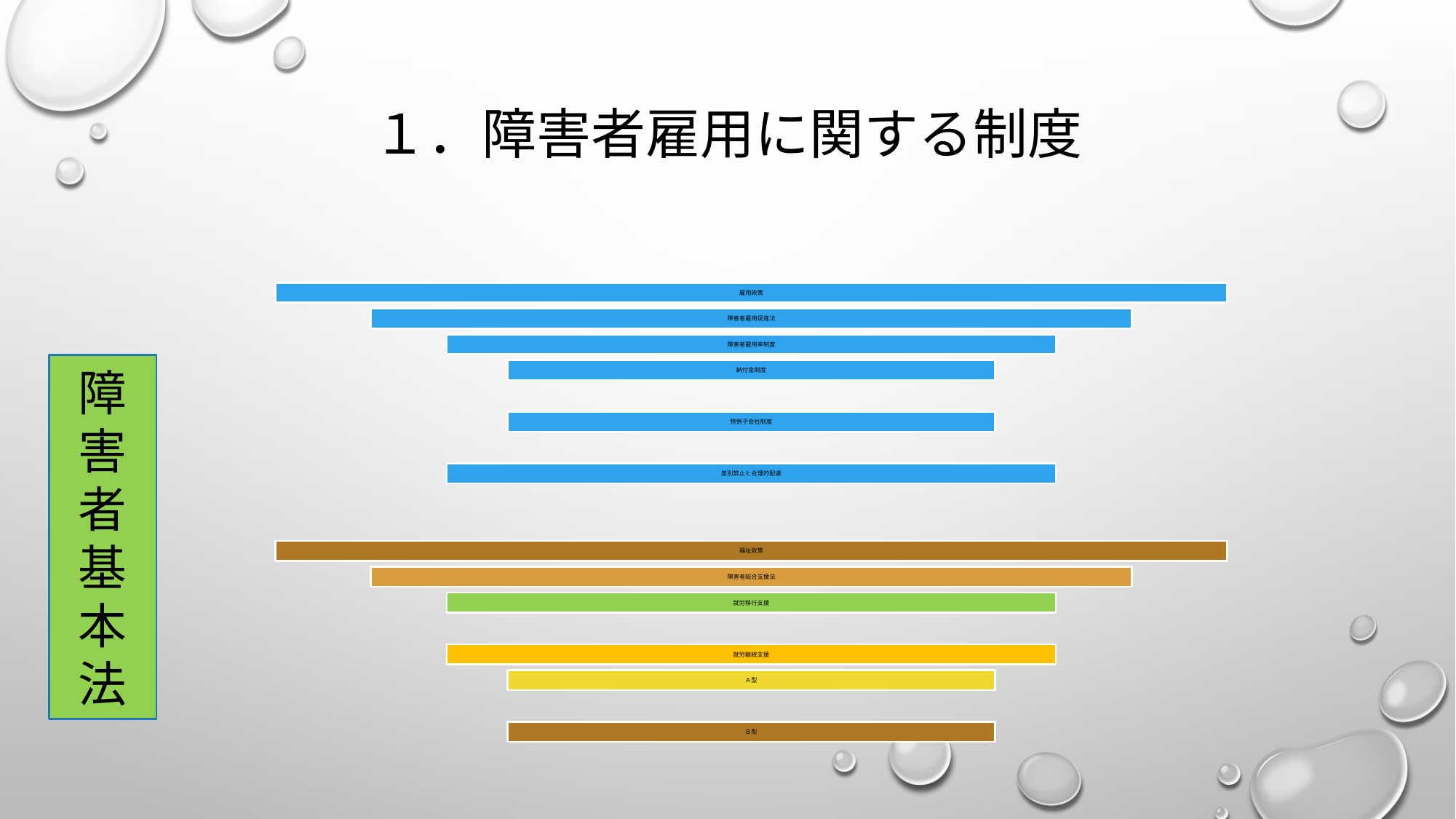

# １．障害者雇用に関する制度
雇用政策
福祉政策
障害者総合支援法
障害者雇用促進法
障害者雇用率制度
就労移行支援
就労継続支援
Ａ型
Ｂ型
納付金制度
特例子会社制度
差別禁止と合理的配慮
障害者基本法